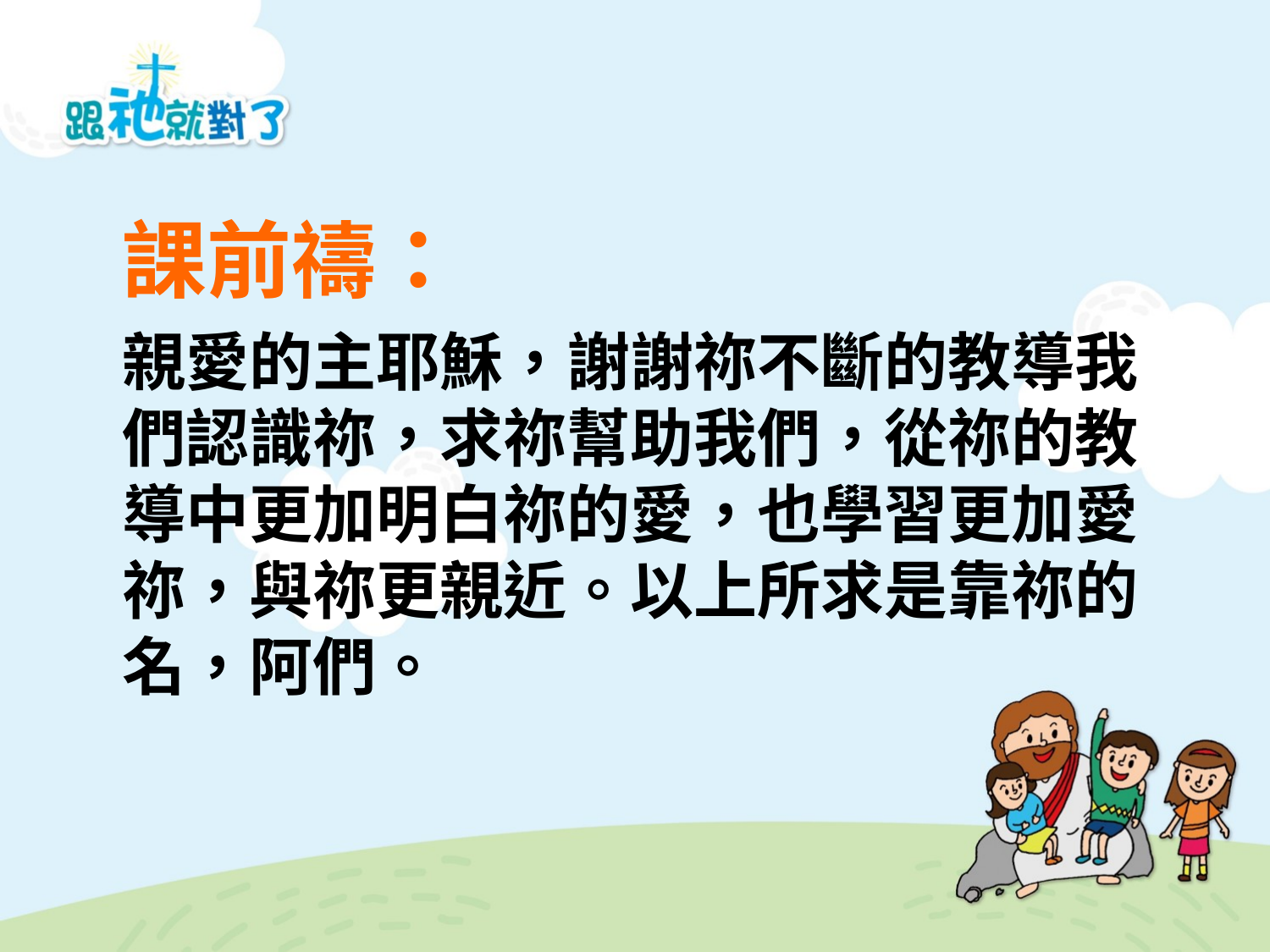

課前禱：
親愛的主耶穌，謝謝祢不斷的教導我們認識祢，求祢幫助我們，從祢的教導中更加明白祢的愛，也學習更加愛祢，與祢更親近。以上所求是靠祢的名，阿們。